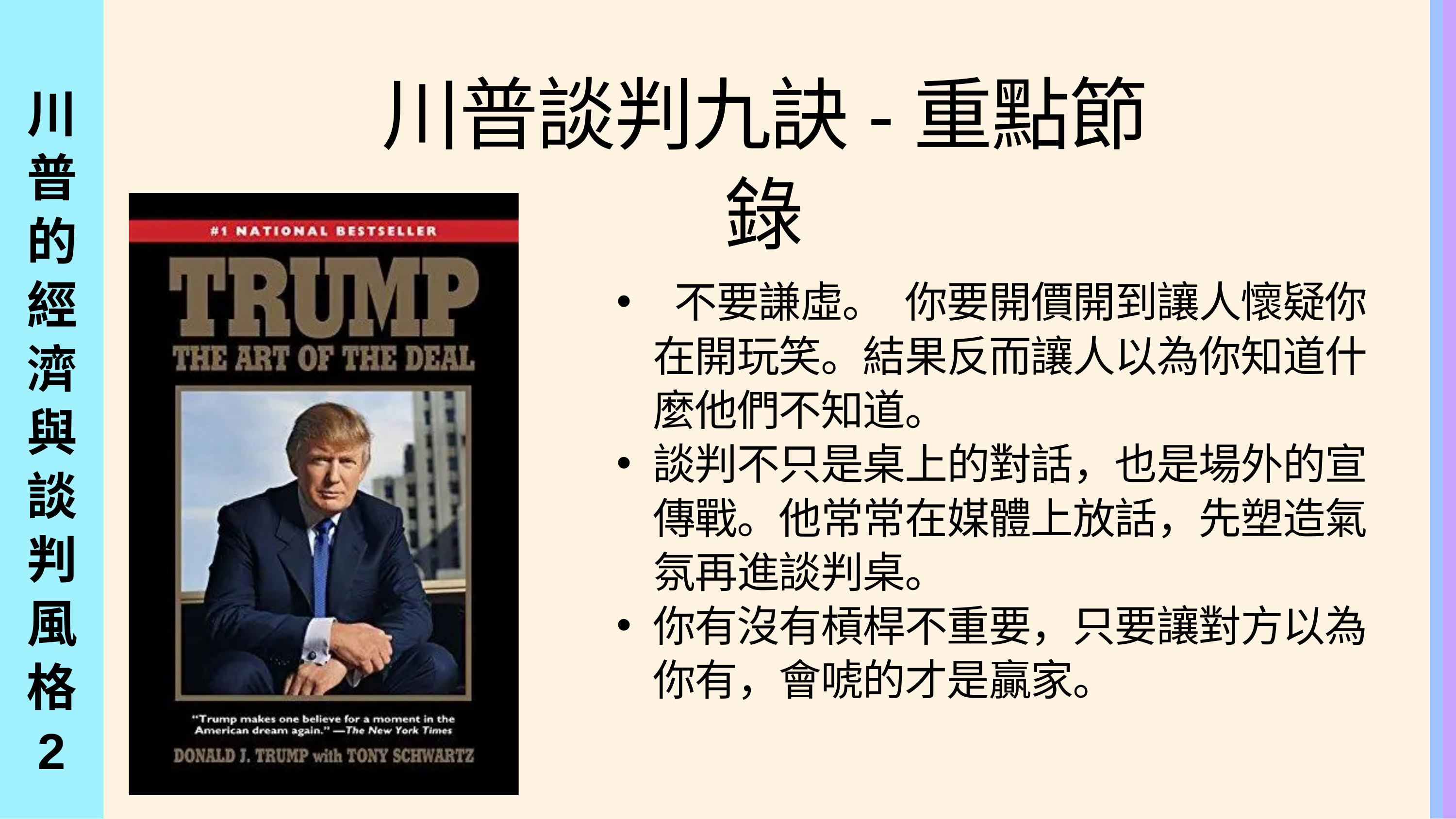

川普談判九訣-重點節錄
川普的經濟與談判風格
2

 不要謙虛。  你要開價開到讓人懷疑你在開玩笑。結果反而讓人以為你知道什麼他們不知道。
談判不只是桌上的對話，也是場外的宣傳戰。他常常在媒體上放話，先塑造氣氛再進談判桌。
你有沒有槓桿不重要，只要讓對方以為你有，會唬的才是贏家。